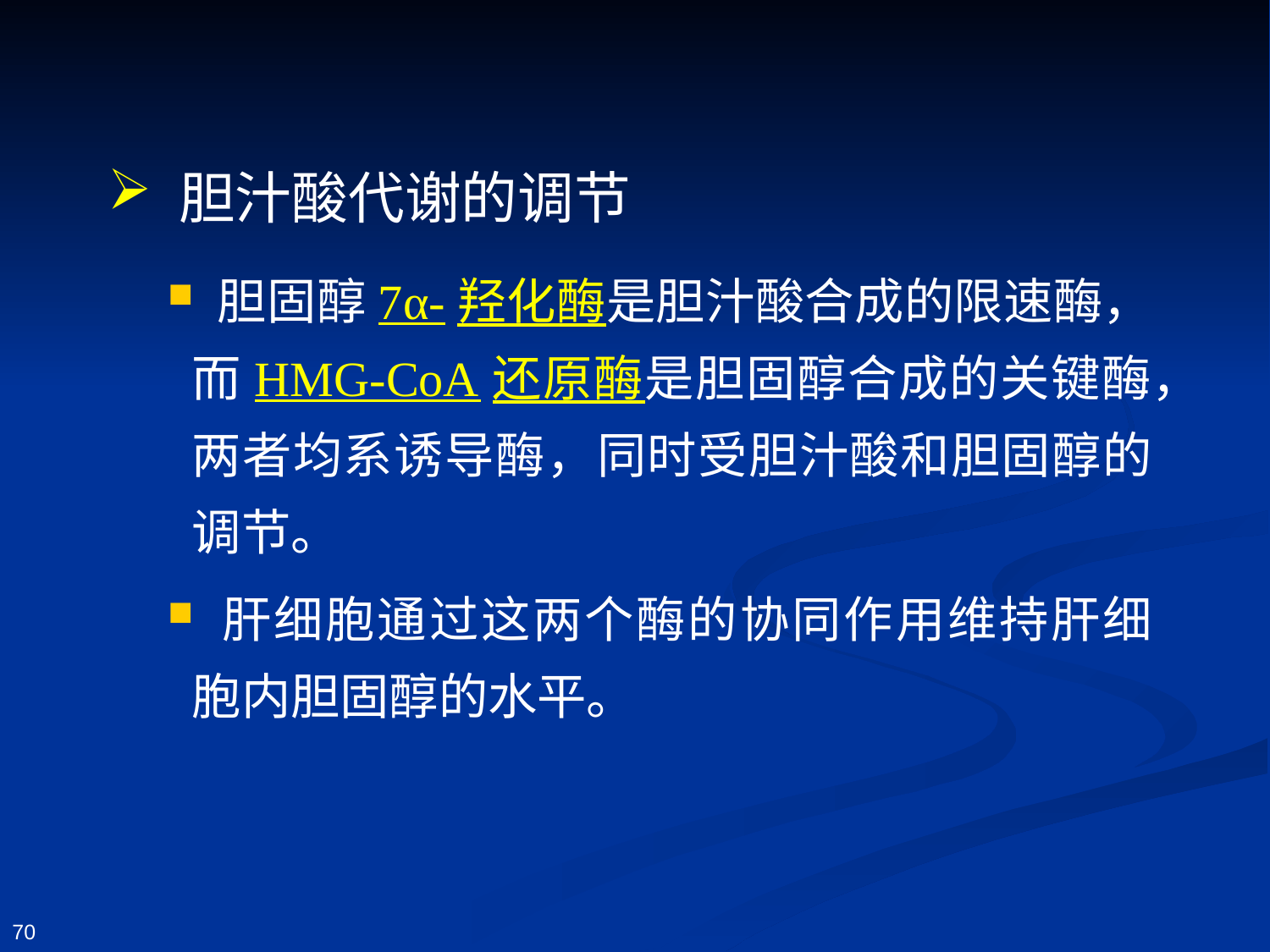

胆汁酸代谢的调节
 胆固醇7α-羟化酶是胆汁酸合成的限速酶，而HMG-CoA还原酶是胆固醇合成的关键酶，两者均系诱导酶，同时受胆汁酸和胆固醇的调节。
 肝细胞通过这两个酶的协同作用维持肝细胞内胆固醇的水平。
70